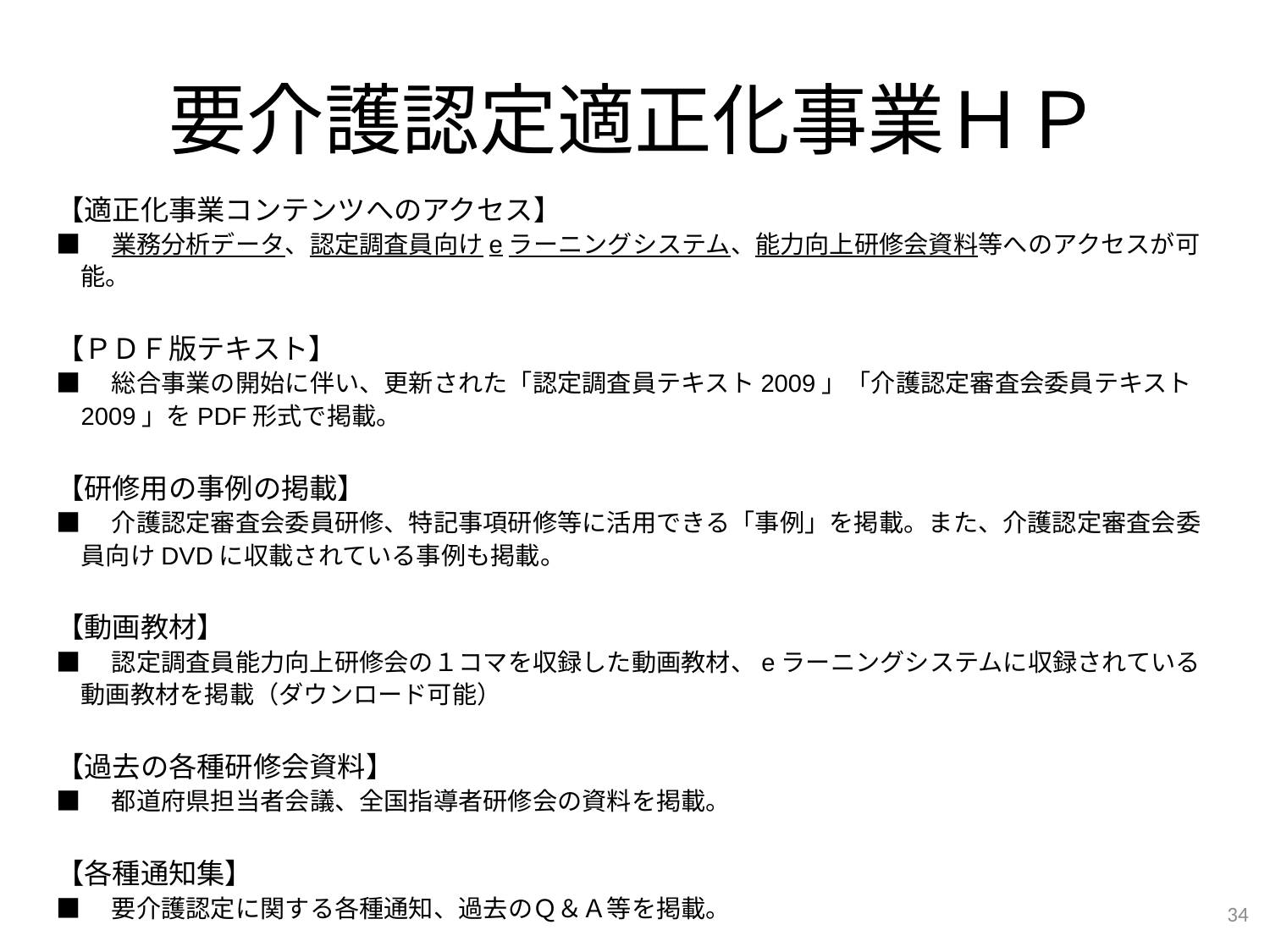

# 要介護認定適正化事業ＨＰ
【適正化事業コンテンツへのアクセス】
■　業務分析データ、認定調査員向けeラーニングシステム、能力向上研修会資料等へのアクセスが可能。

【ＰＤＦ版テキスト】
■　総合事業の開始に伴い、更新された「認定調査員テキスト2009」「介護認定審査会委員テキスト2009」をPDF形式で掲載。

【研修用の事例の掲載】
■　介護認定審査会委員研修、特記事項研修等に活用できる「事例」を掲載。また、介護認定審査会委員向けDVDに収載されている事例も掲載。

【動画教材】
■　認定調査員能力向上研修会の１コマを収録した動画教材、eラーニングシステムに収録されている動画教材を掲載（ダウンロード可能）

【過去の各種研修会資料】
■　都道府県担当者会議、全国指導者研修会の資料を掲載。

【各種通知集】
■　要介護認定に関する各種通知、過去のＱ＆Ａ等を掲載。

34